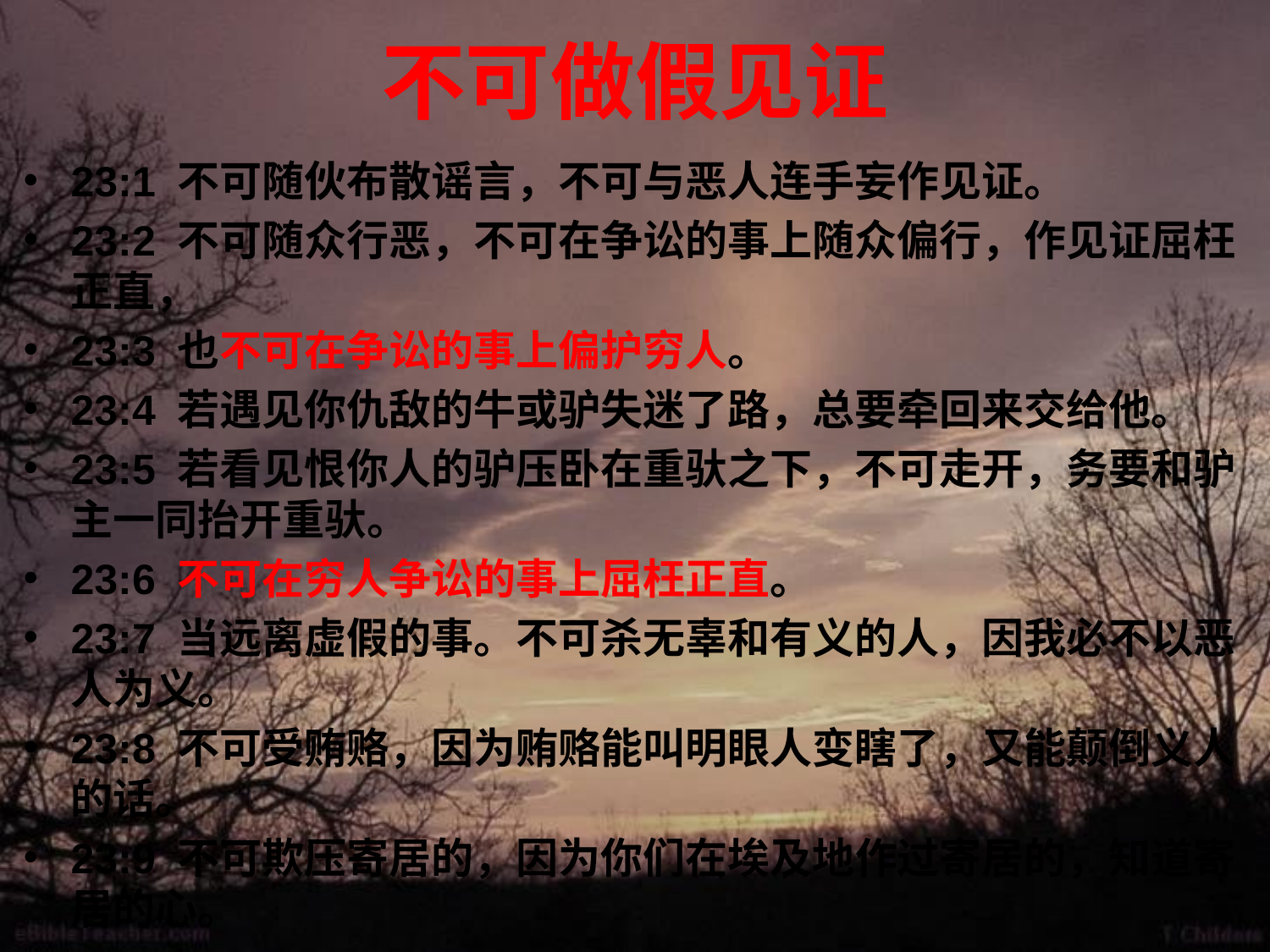

# 不可做假见证
23:1 不可随伙布散谣言，不可与恶人连手妄作见证。
23:2 不可随众行恶，不可在争讼的事上随众偏行，作见证屈枉正直，
23:3 也不可在争讼的事上偏护穷人。
23:4 若遇见你仇敌的牛或驴失迷了路，总要牵回来交给他。
23:5 若看见恨你人的驴压卧在重驮之下，不可走开，务要和驴主一同抬开重驮。
23:6 不可在穷人争讼的事上屈枉正直。
23:7 当远离虚假的事。不可杀无辜和有义的人，因我必不以恶人为义。
23:8 不可受贿赂，因为贿赂能叫明眼人变瞎了，又能颠倒义人的话。
23:9 不可欺压寄居的，因为你们在埃及地作过寄居的，知道寄居的心。